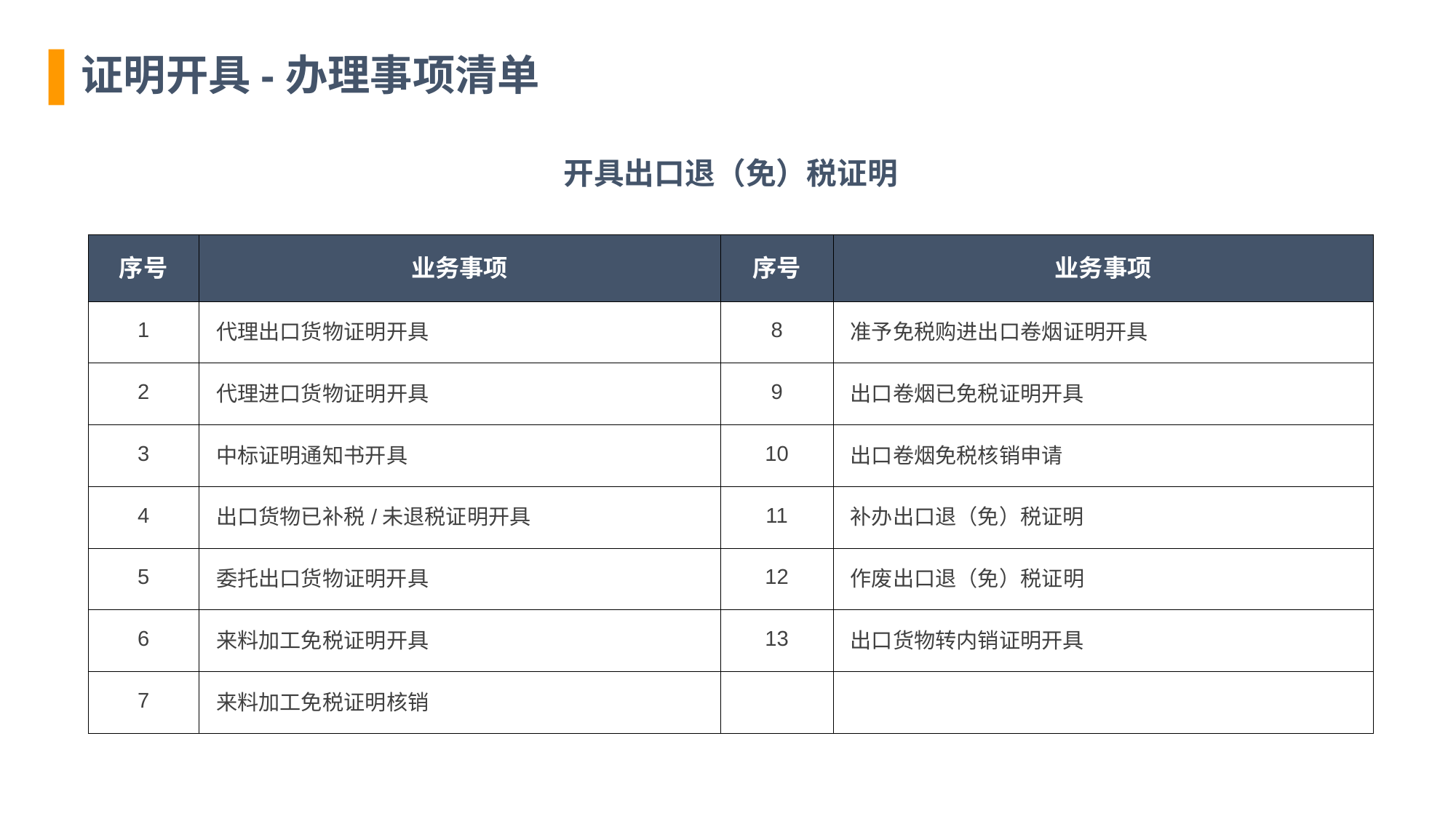

证明开具-办理事项清单

| 开具出口退（免）税证明 |  |  |  |
| --- | --- | --- | --- |
| 序号 | 业务事项 | 序号 | 业务事项 |
| 1 | 代理出口货物证明开具 | 8 | 准予免税购进出口卷烟证明开具 |
| 2 | 代理进口货物证明开具 | 9 | 出口卷烟已免税证明开具 |
| 3 | 中标证明通知书开具 | 10 | 出口卷烟免税核销申请 |
| 4 | 出口货物已补税/未退税证明开具 | 11 | 补办出口退（免）税证明 |
| 5 | 委托出口货物证明开具 | 12 | 作废出口退（免）税证明 |
| 6 | 来料加工免税证明开具 | 13 | 出口货物转内销证明开具 |
| 7 | 来料加工免税证明核销 |  |  |